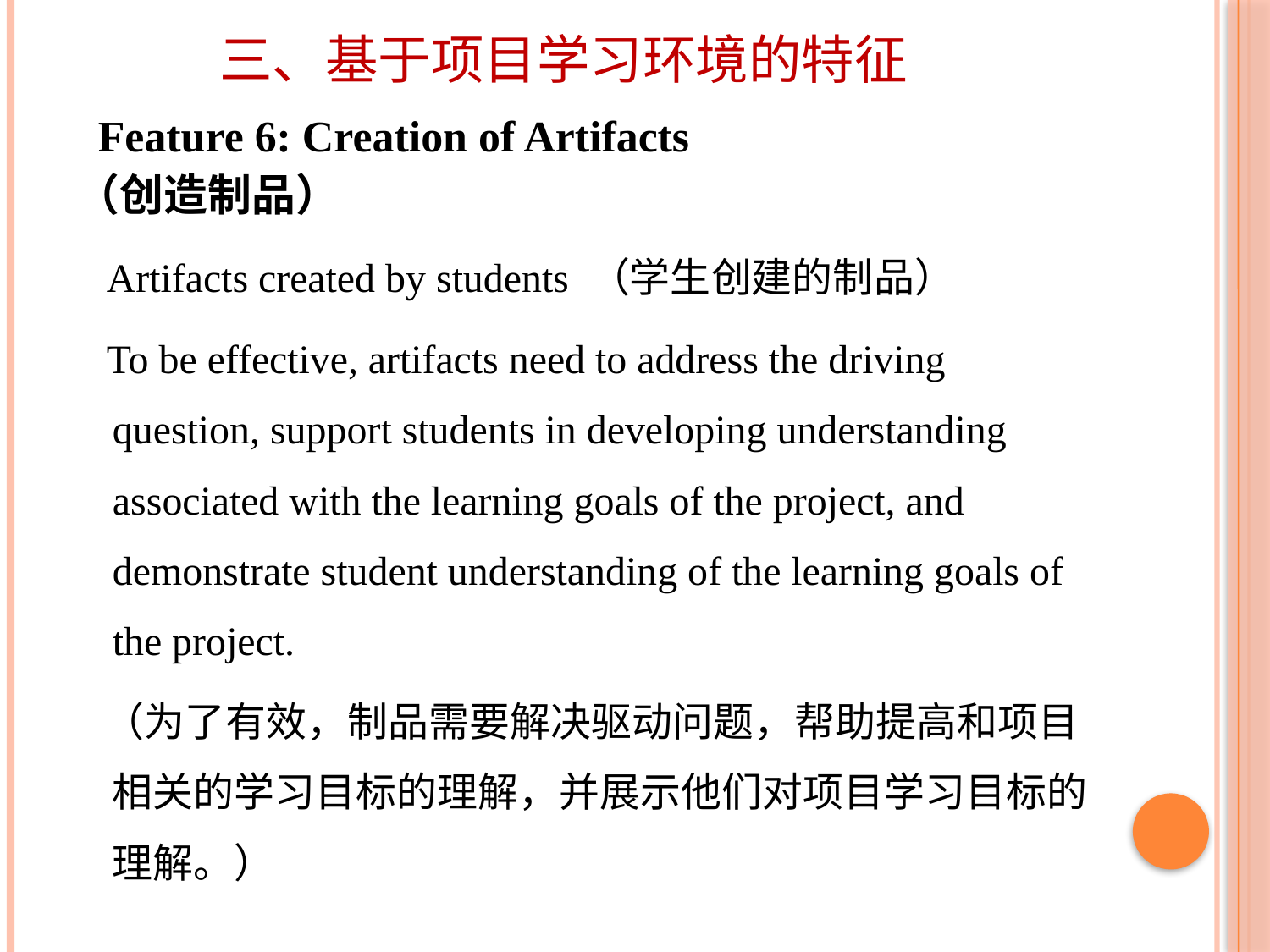

# 三、基于项目学习环境的特征
  Feature 6: Creation of Artifacts
（创造制品）
   Artifacts created by students （学生创建的制品）
   To be effective, artifacts need to address the driving question, support students in developing understanding associated with the learning goals of the project, and demonstrate student understanding of the learning goals of the project.
  （为了有效，制品需要解决驱动问题，帮助提高和项目相关的学习目标的理解，并展示他们对项目学习目标的理解。）